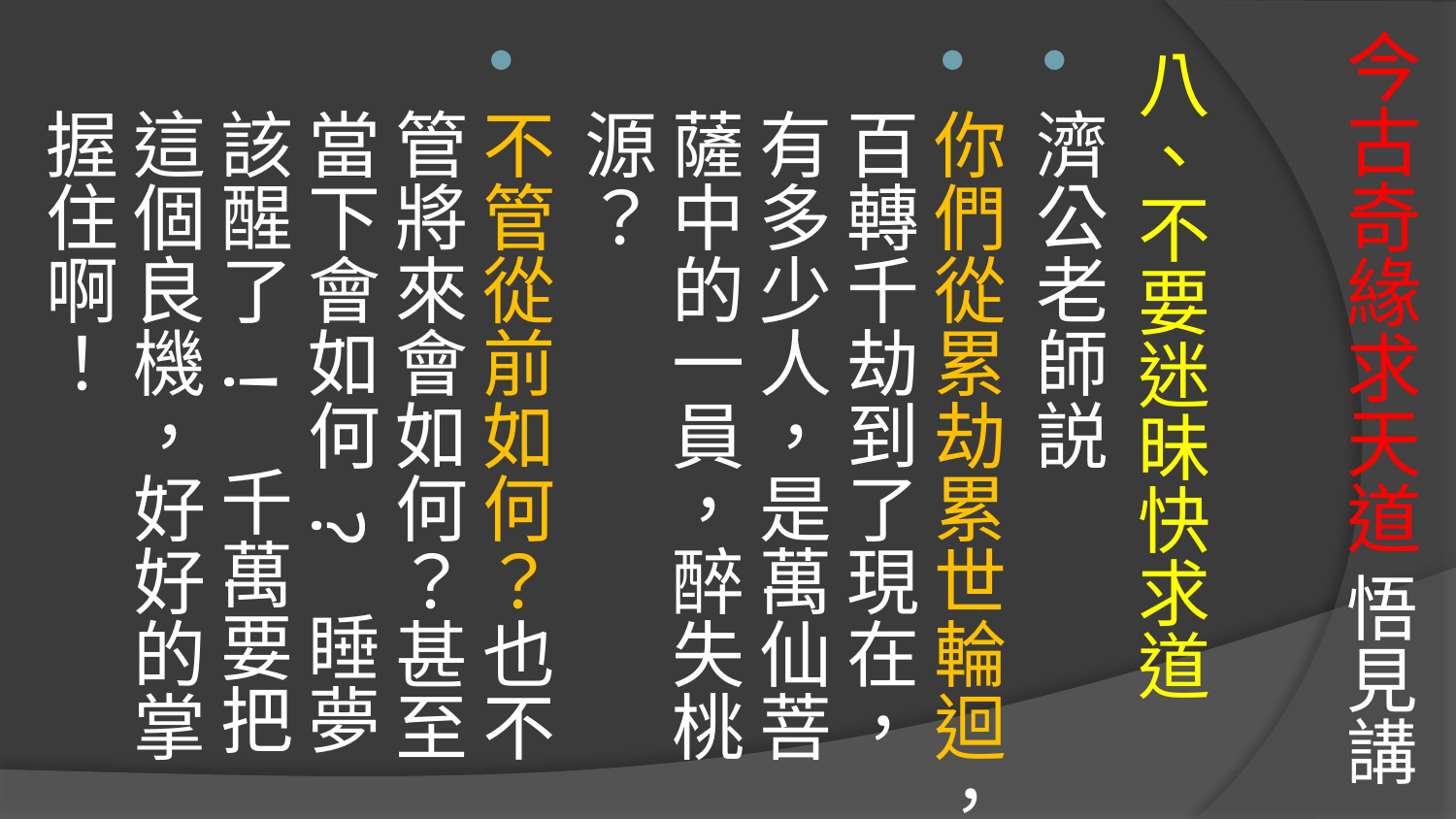

# 今古奇緣求天道 悟見講
八、不要迷昧快求道
濟公老師説
你們從累劫累世輪迴，百轉千劫到了現在，有多少人，是萬仙菩薩中的一員，醉失桃源？
不管從前如何？也不管將來會如何？甚至當下會如何 ? 睡夢該醒了 ! 千萬要把這個良機，好好的掌握住啊！